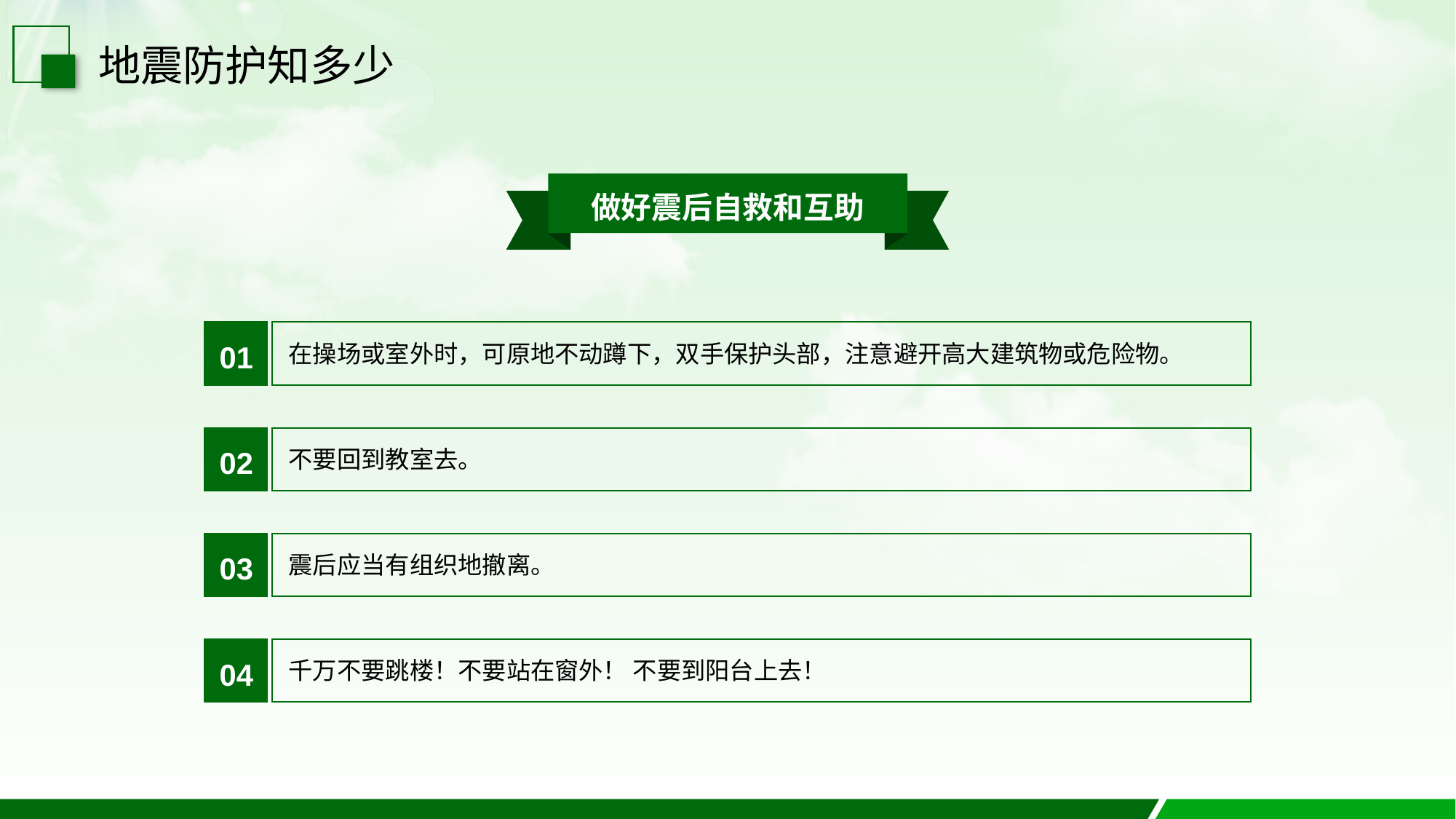

地震防护知多少

做好震后自救和互助

01

在操场或室外时，可原地不动蹲下，双手保护头部，注意避开高大建筑物或危险物。

02

不要回到教室去。

03

震后应当有组织地撤离。

04

千万不要跳楼！不要站在窗外！ 不要到阳台上去！